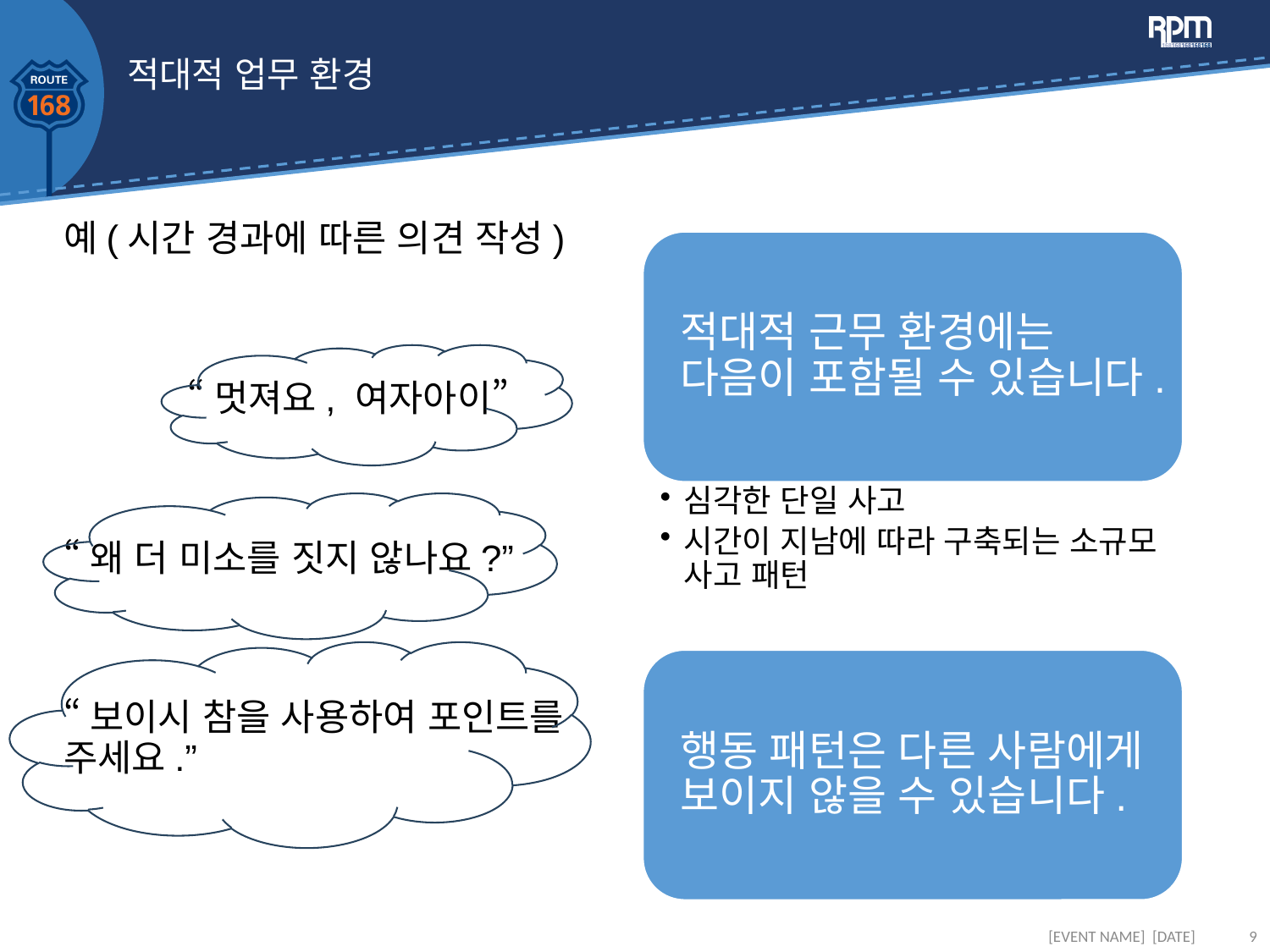

# 적대적 업무 환경
적대적 근무 환경에는 다음이 포함될 수 있습니다.
심각한 단일 사고
시간이 지남에 따라 구축되는 소규모 사고 패턴
행동 패턴은 다른 사람에게 보이지 않을 수 있습니다.
예(시간 경과에 따른 의견 작성)

            “멋져요, 여자아이”

“왜 더 미소를 짓지 않나요?”

“보이시 참을 사용하여 포인트를 주세요.”

[EVENT NAME]  [DATE]
9